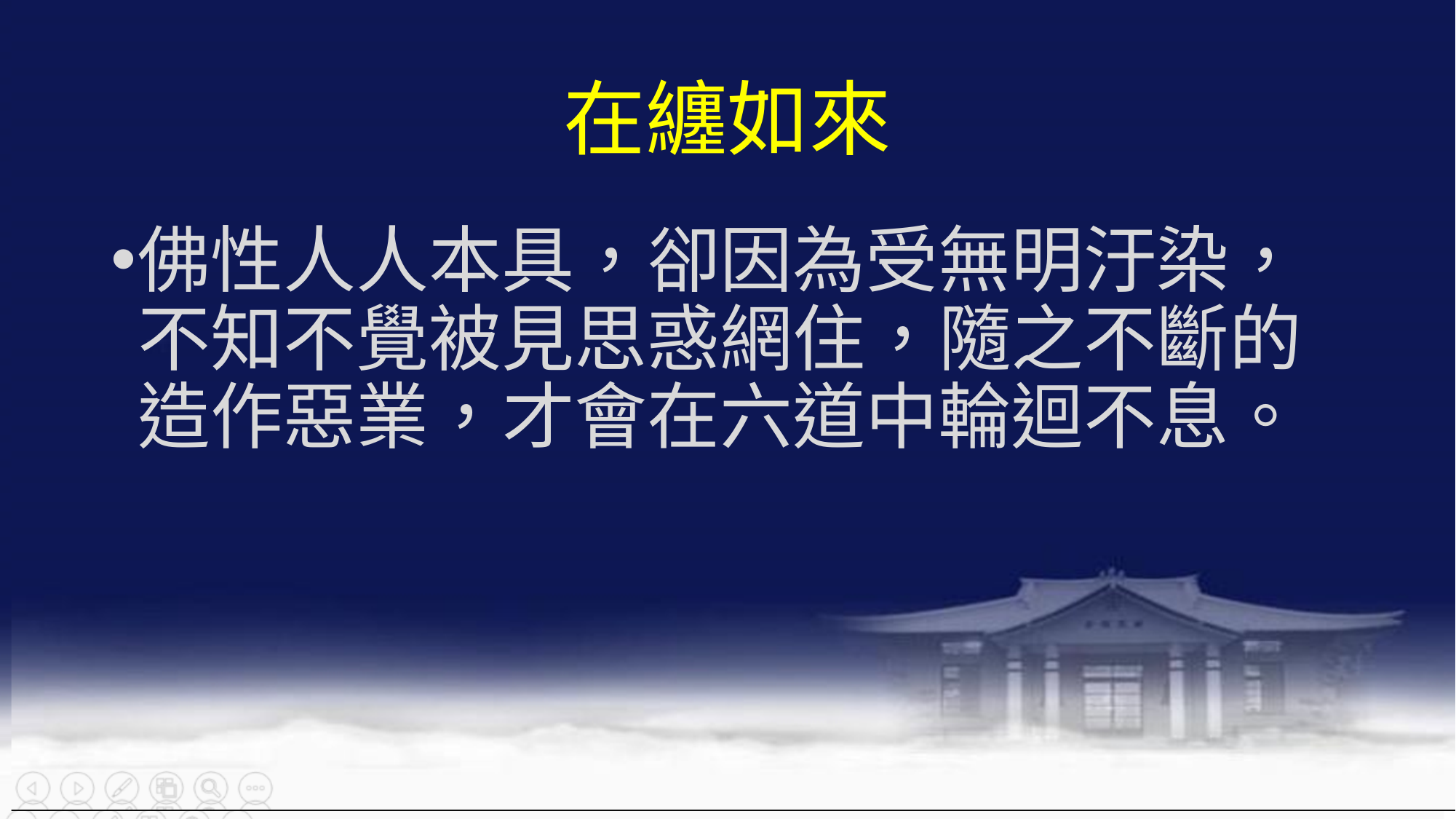

# 在纏如來
佛性人人本具，卻因為受無明汙染， 不知不覺被見思惑網住，隨之不斷的造作惡業，才會在六道中輪迴不息。